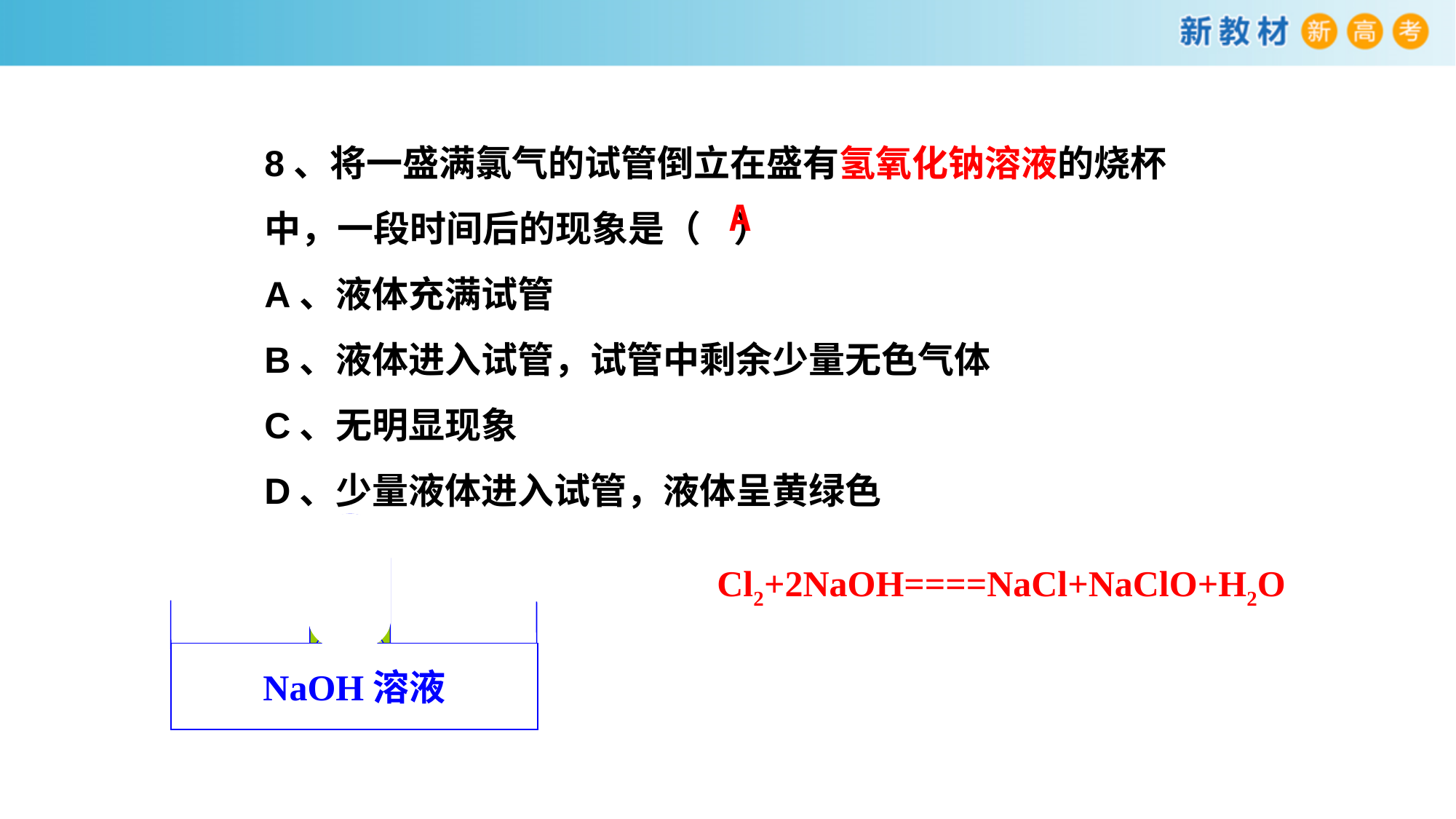

8、将一盛满氯气的试管倒立在盛有氢氧化钠溶液的烧杯
中，一段时间后的现象是（    ）
A、液体充满试管
B、液体进入试管，试管中剩余少量无色气体
C、无明显现象
D、少量液体进入试管，液体呈黄绿色
A

NaOH溶液

Cl2+2NaOH====NaCl+NaClO+H2O